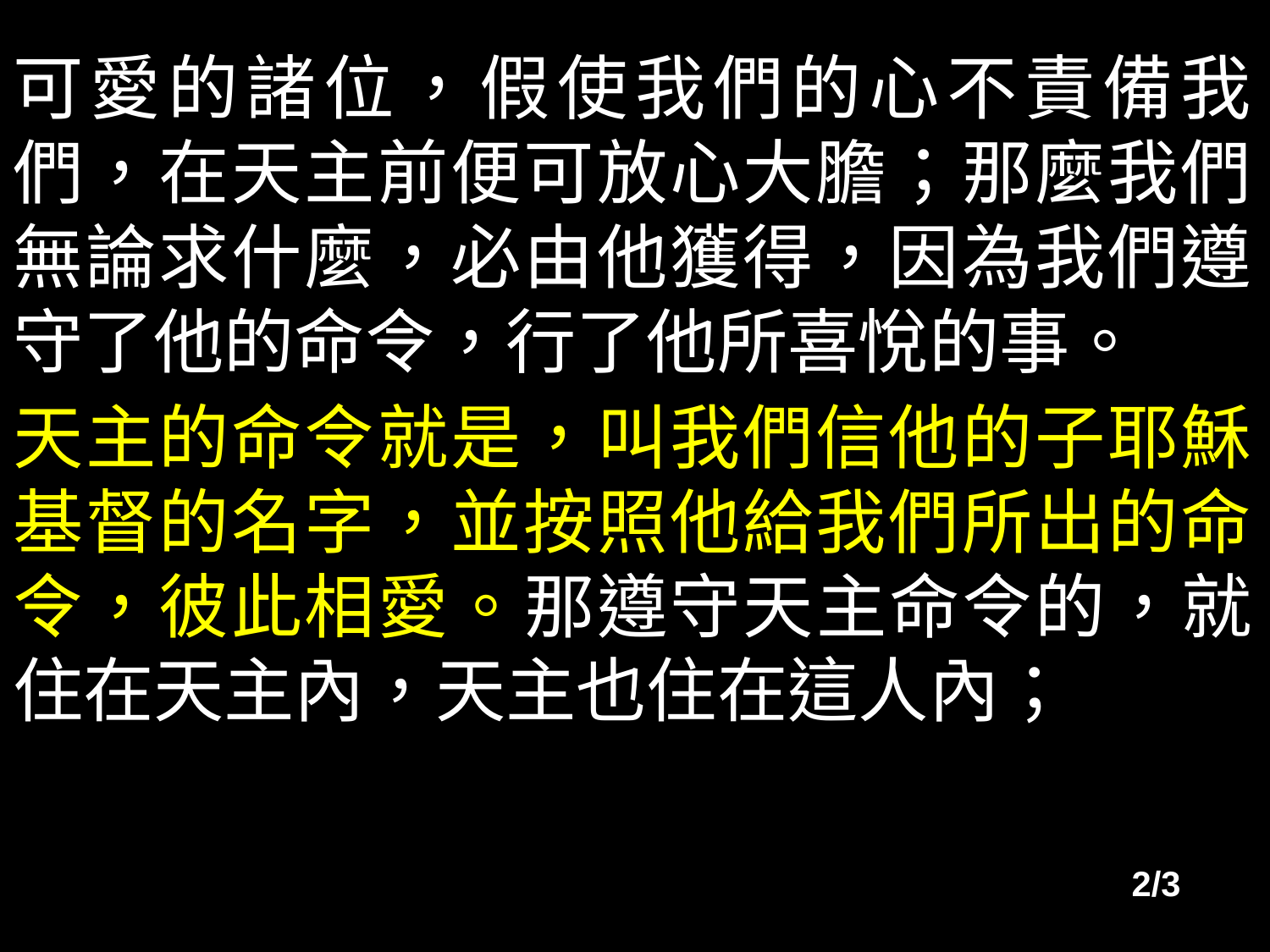

可愛的諸位，假使我們的心不責備我們，在天主前便可放心大膽；那麼我們無論求什麼，必由他獲得，因為我們遵守了他的命令，行了他所喜悅的事。
天主的命令就是，叫我們信他的子耶穌基督的名字，並按照他給我們所出的命令，彼此相愛。那遵守天主命令的，就住在天主內，天主也住在這人內；
   2/3